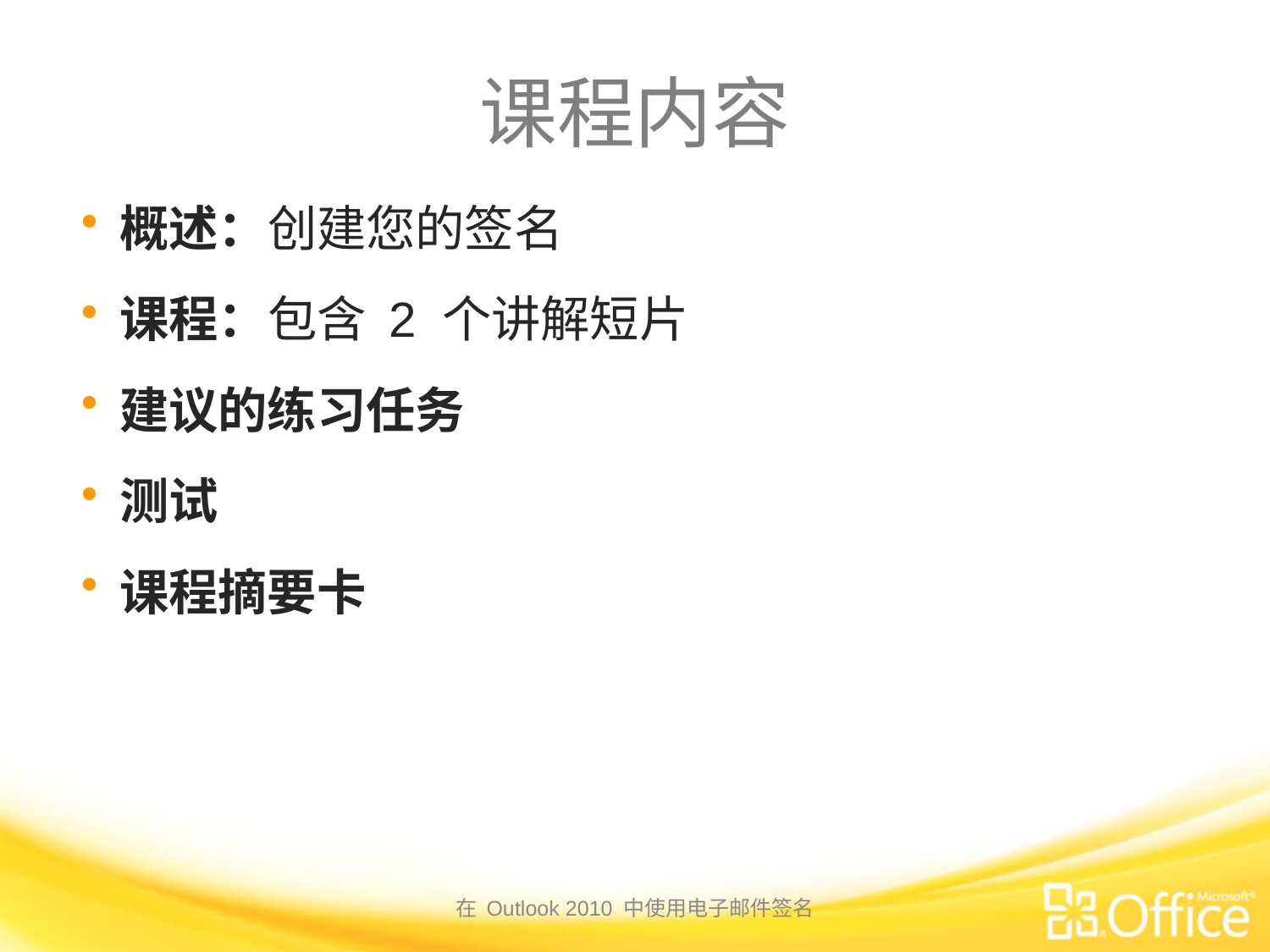

# 课程内容
概述：创建您的签名
课程：包含 2 个讲解短片
建议的练习任务
测试
课程摘要卡
在 Outlook 2010 中使用电子邮件签名